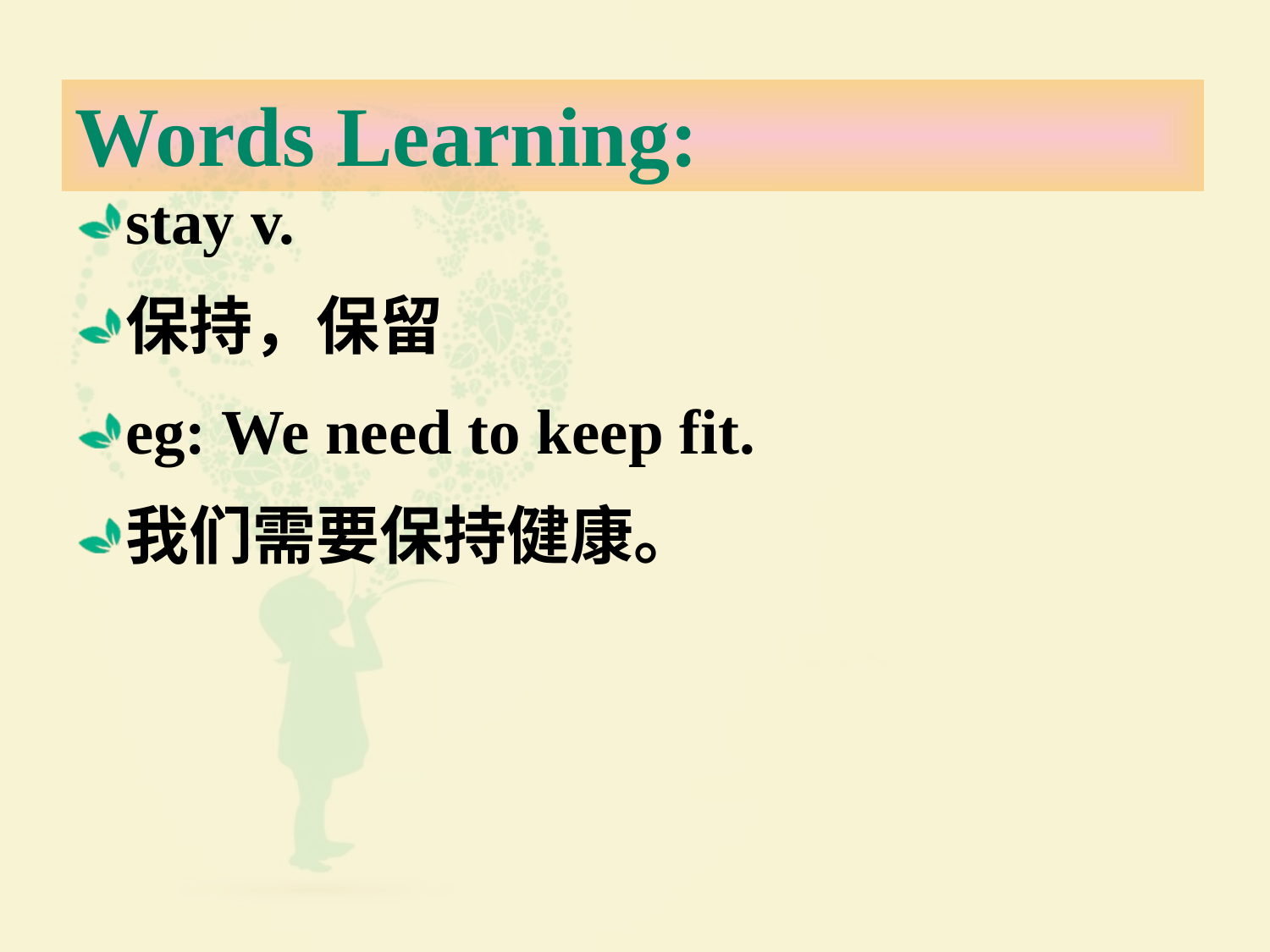

# Words Learning:
stay v.
保持，保留
eg: We need to keep fit.
我们需要保持健康。